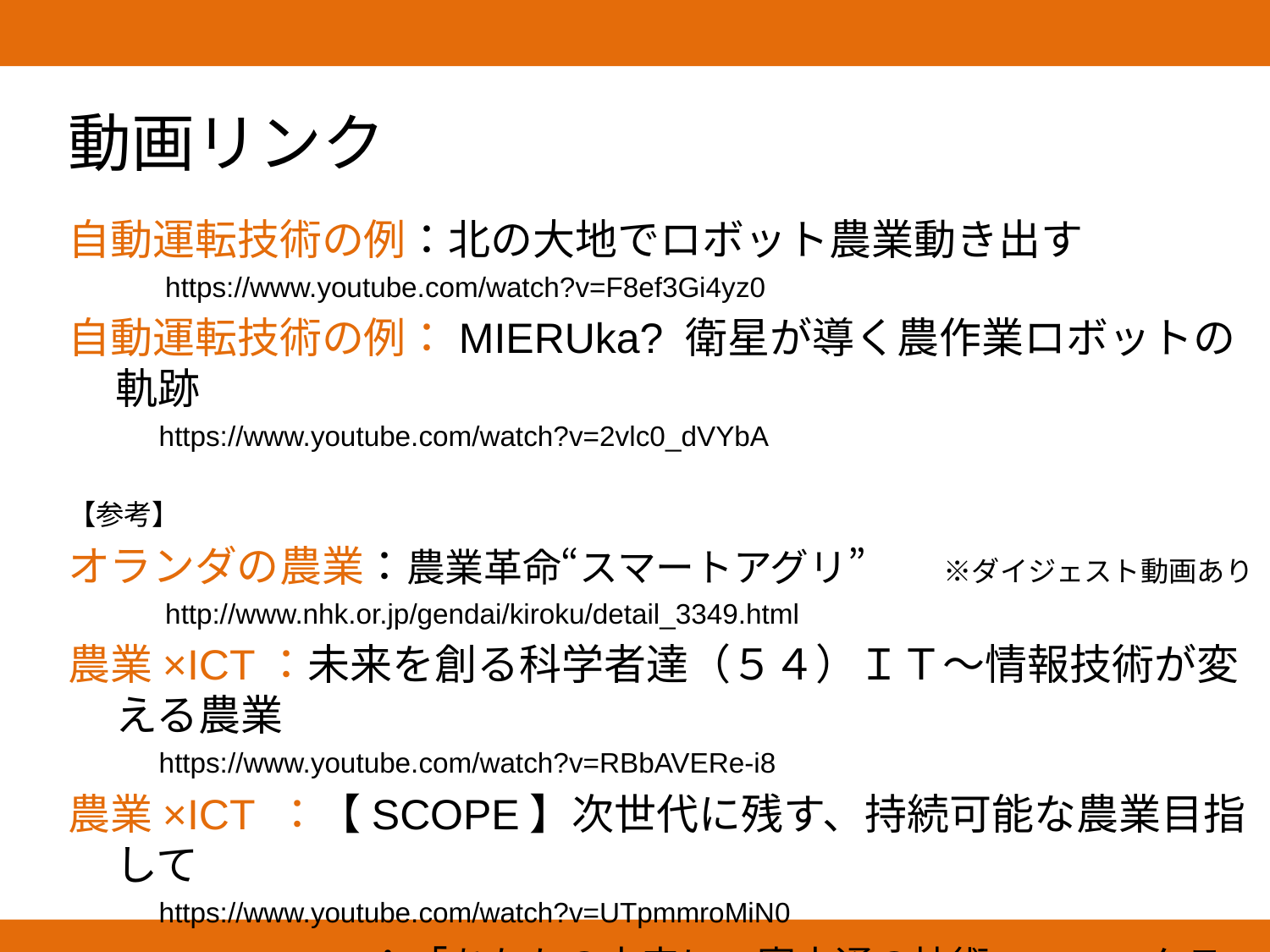

動画リンク
自動運転技術の例：北の大地でロボット農業動き出す
　　　 https://www.youtube.com/watch?v=F8ef3Gi4yz0
自動運転技術の例：MIERUka? 衛星が導く農作業ロボットの軌跡
　　　https://www.youtube.com/watch?v=2vlc0_dVYbA

【参考】
オランダの農業：農業革命“スマートアグリ”　　※ダイジェスト動画あり
　　　 http://www.nhk.or.jp/gendai/kiroku/detail_3349.html
農業×ICT：未来を創る科学者達（５４）ＩＴ～情報技術が変える農業
　　　https://www.youtube.com/watch?v=RBbAVERe-i8
農業×ICT ：【SCOPE】次世代に残す、持続可能な農業目指して
　　　https://www.youtube.com/watch?v=UTpmmroMiN0
農業×クラウド：「あなたの未来に。富士通の技術」CM　クラウド篇（農業）
　　　 https://www.youtube.com/watch?v=Yu0UfQipvcQ